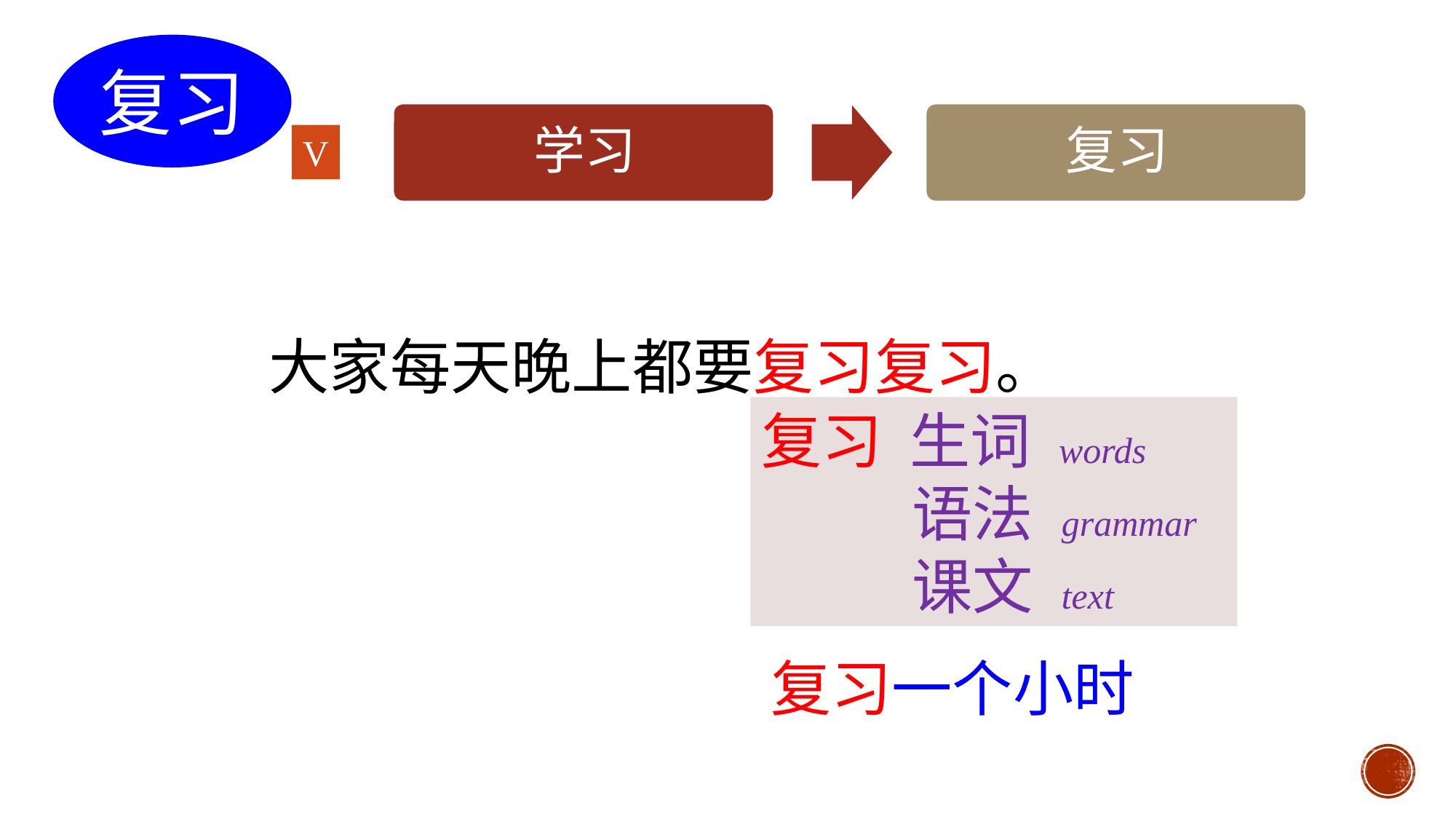

复习
学习

复习
V
大家每天晚上都要复习复习。

复习  生词 words
          语法 grammar
          课文 text
复习一个小时